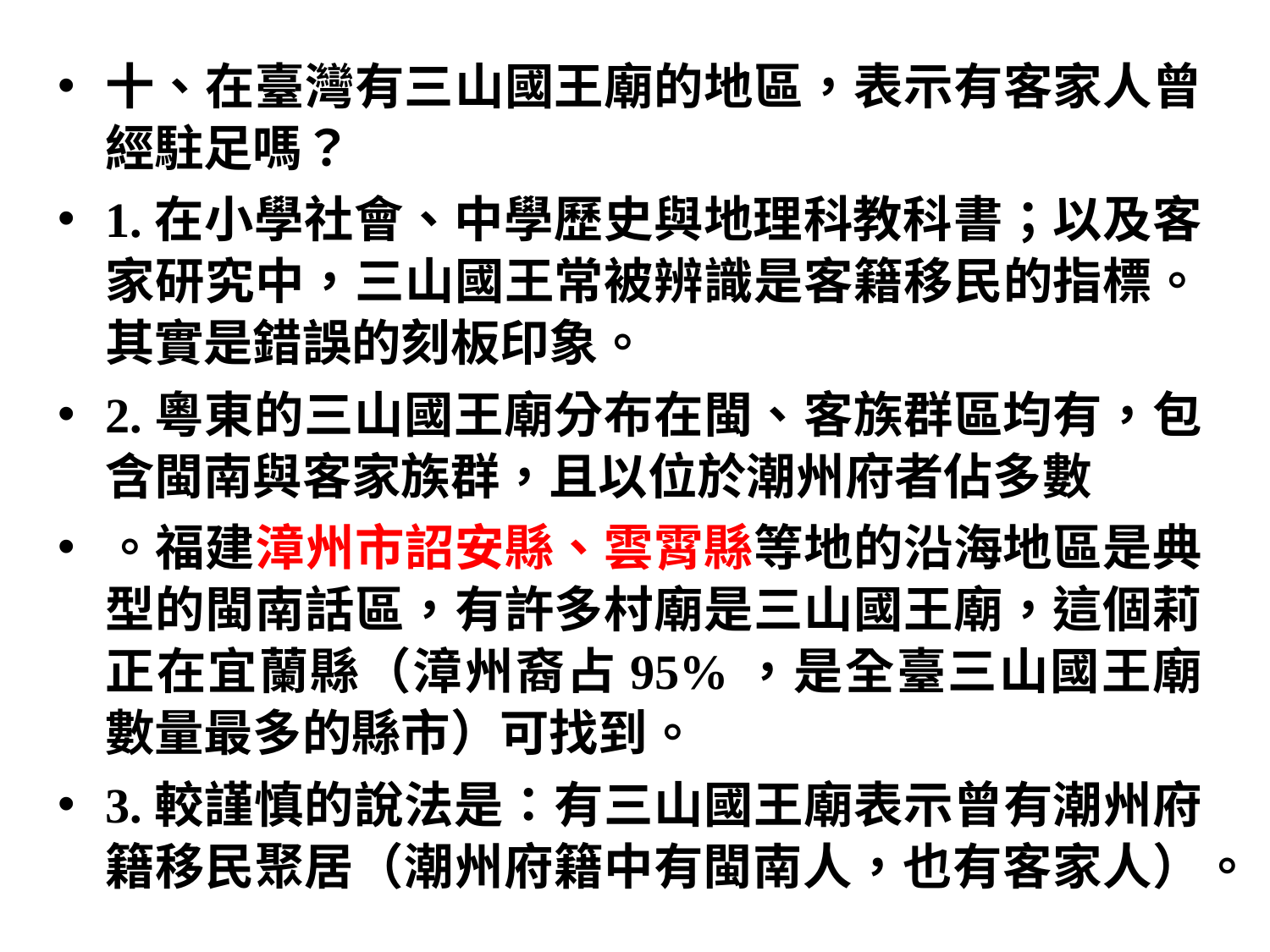

十、在臺灣有三山國王廟的地區，表示有客家人曾經駐足嗎？
1.在小學社會、中學歷史與地理科教科書；以及客家研究中，三山國王常被辨識是客籍移民的指標。其實是錯誤的刻板印象。
2.粵東的三山國王廟分布在閩、客族群區均有，包含閩南與客家族群，且以位於潮州府者佔多數
。福建漳州市詔安縣、雲霄縣等地的沿海地區是典型的閩南話區，有許多村廟是三山國王廟，這個莉正在宜蘭縣（漳州裔占95%，是全臺三山國王廟數量最多的縣市）可找到。
3.較謹慎的說法是：有三山國王廟表示曾有潮州府籍移民聚居（潮州府籍中有閩南人，也有客家人）。